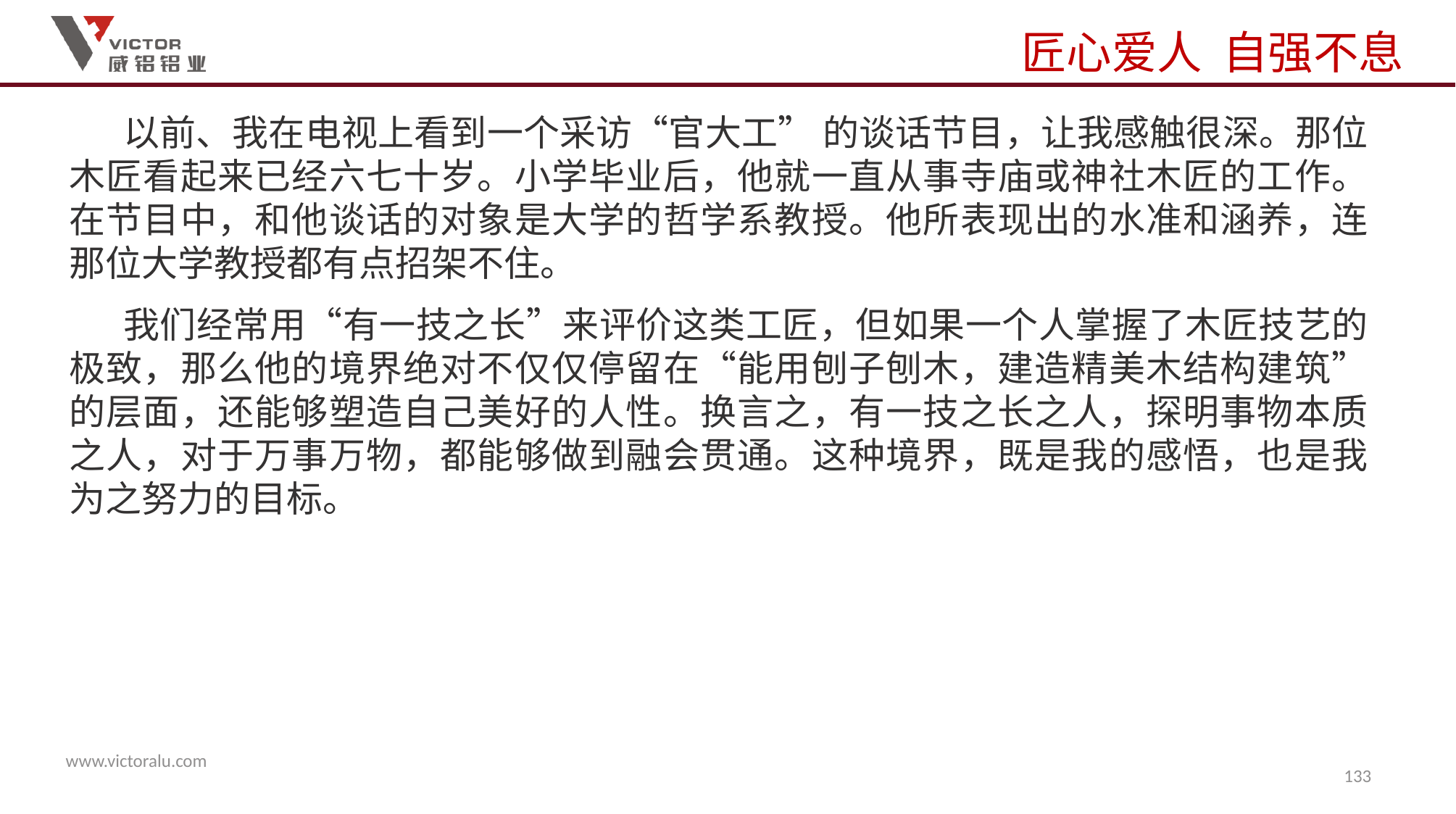

以前、我在电视上看到一个采访“官大工” 的谈话节目，让我感触很深。那位木匠看起来已经六七十岁。小学毕业后，他就一直从事寺庙或神社木匠的工作。在节目中，和他谈话的对象是大学的哲学系教授。他所表现出的水准和涵养，连那位大学教授都有点招架不住。
我们经常用“有一技之长”来评价这类工匠，但如果一个人掌握了木匠技艺的极致，那么他的境界绝对不仅仅停留在“能用刨子刨木，建造精美木结构建筑”的层面，还能够塑造自己美好的人性。换言之，有一技之长之人，探明事物本质之人，对于万事万物，都能够做到融会贯通。这种境界，既是我的感悟，也是我为之努力的目标。
133